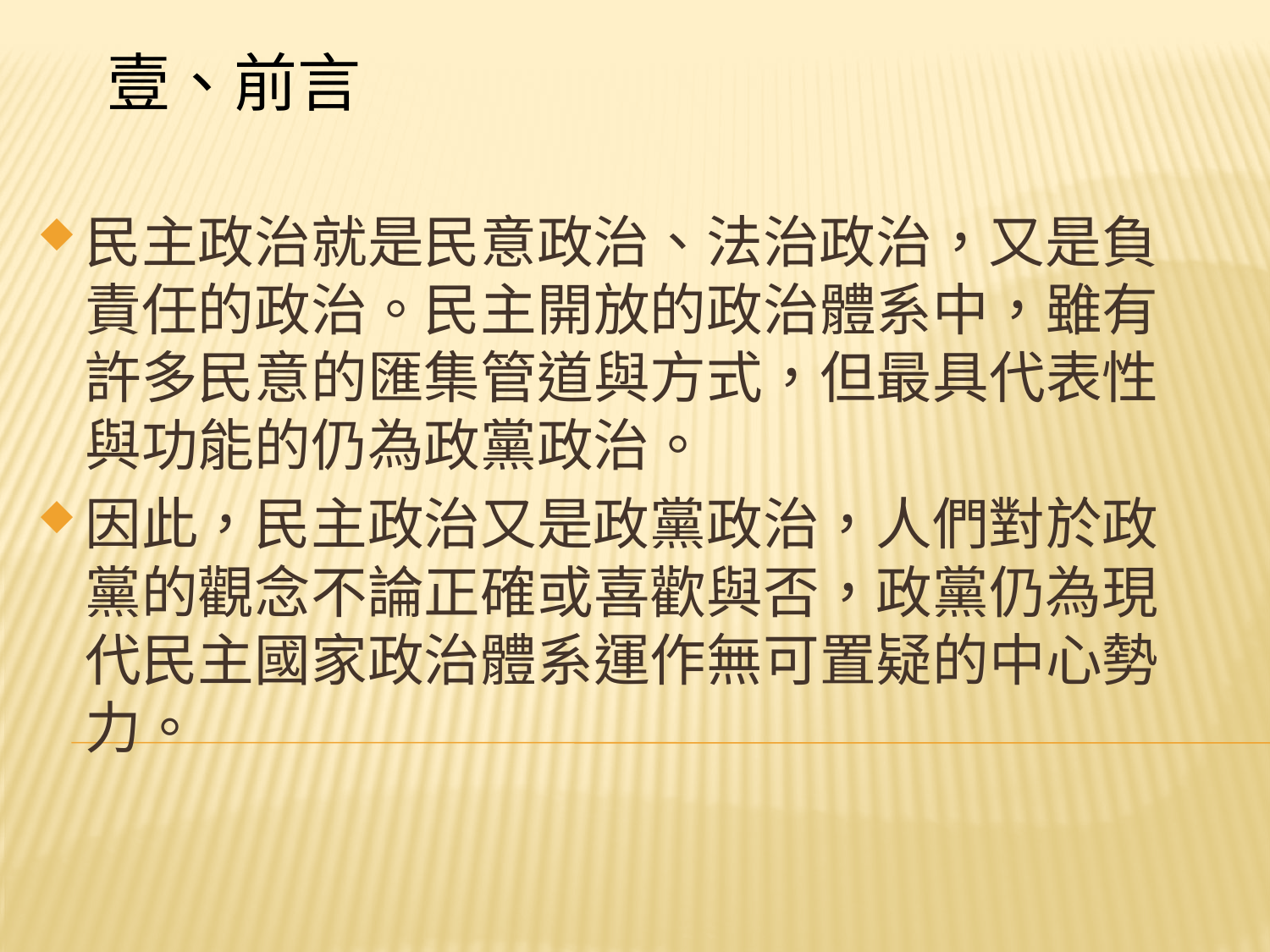

# 壹、前言
民主政治就是民意政治、法治政治，又是負責任的政治。民主開放的政治體系中，雖有許多民意的匯集管道與方式，但最具代表性與功能的仍為政黨政治。
因此，民主政治又是政黨政治，人們對於政黨的觀念不論正確或喜歡與否，政黨仍為現代民主國家政治體系運作無可置疑的中心勢力。